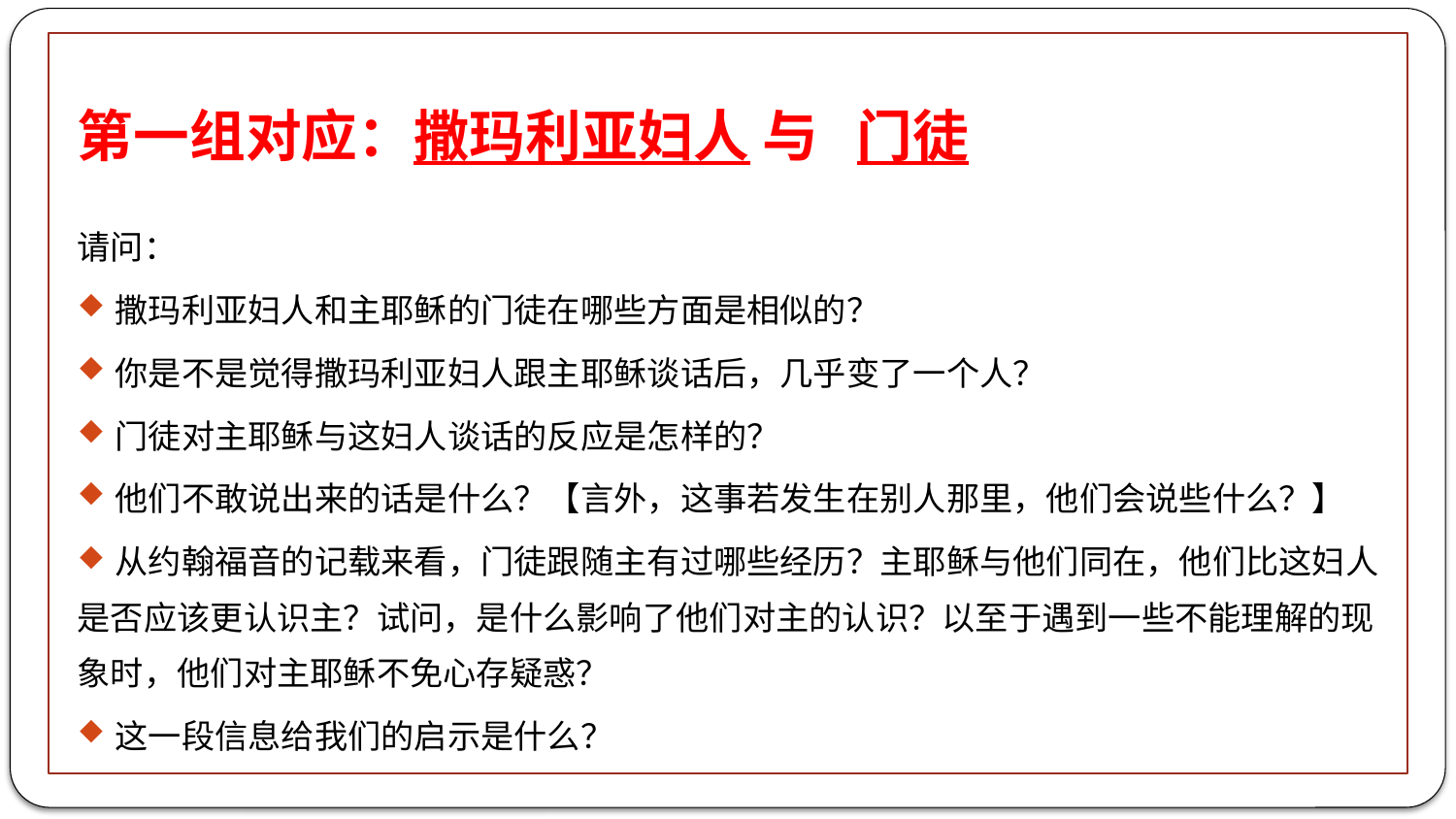

第一组对应：撒玛利亚妇人 与   门徒

请问：
  撒玛利亚妇人和主耶稣的门徒在哪些方面是相似的？
  你是不是觉得撒玛利亚妇人跟主耶稣谈话后，几乎变了一个人？
  门徒对主耶稣与这妇人谈话的反应是怎样的？
  他们不敢说出来的话是什么？【言外，这事若发生在别人那里，他们会说些什么？】
  从约翰福音的记载来看，门徒跟随主有过哪些经历？主耶稣与他们同在，他们比这妇人是否应该更认识主？试问，是什么影响了他们对主的认识？以至于遇到一些不能理解的现象时，他们对主耶稣不免心存疑惑？
  这一段信息给我们的启示是什么？